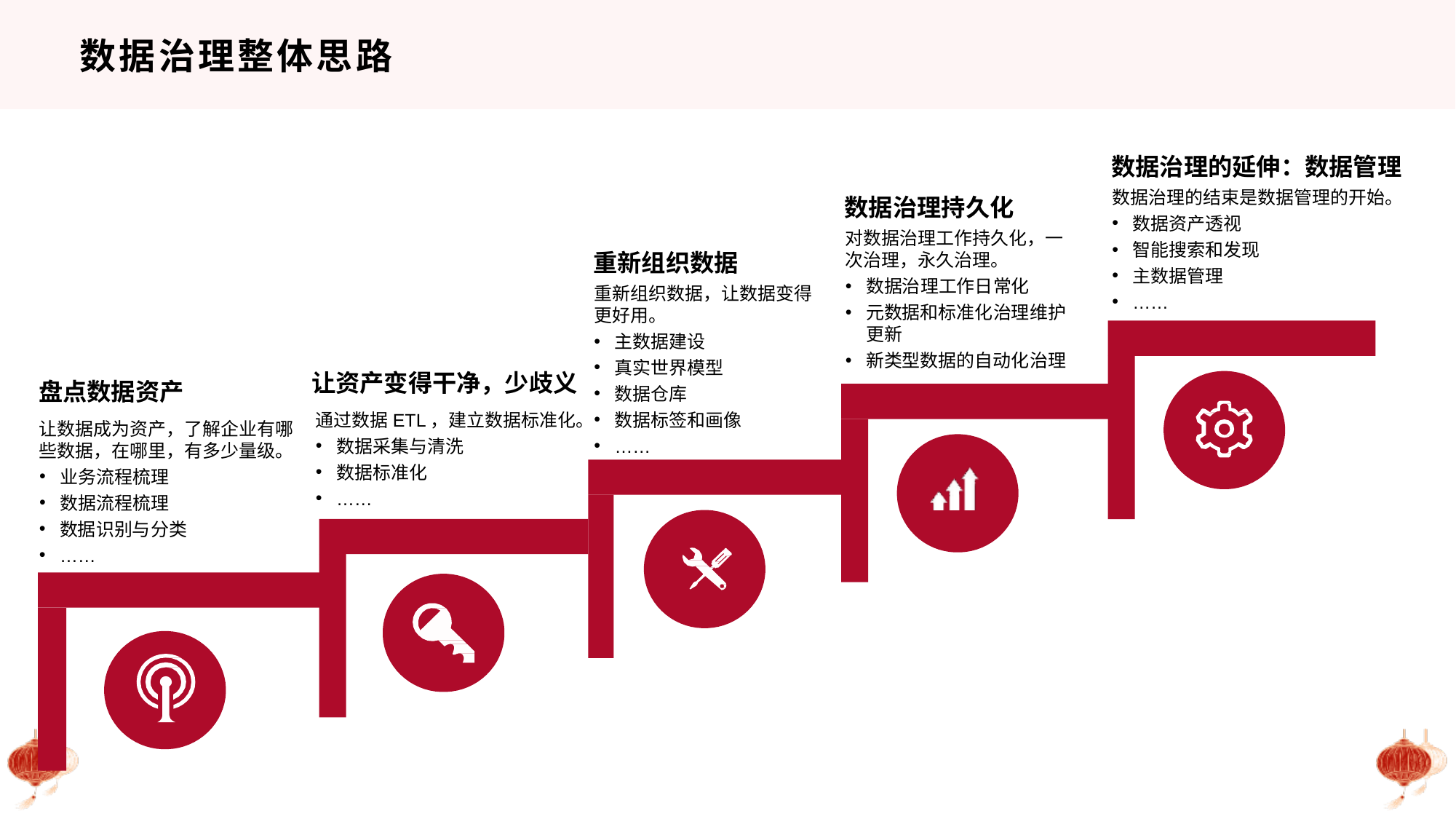

# 数据治理整体思路
数据治理的延伸：数据管理
数据治理的结束是数据管理的开始。
数据治理持久化
对数据治理工作持久化，一 次治理，永久治理。
数据资产透视
智能搜索和发现
主数据管理
……
重新组织数据
重新组织数据，让数据变得 更好用。
数据治理工作日常化
元数据和标准化治理维护
更新
新类型数据的自动化治理

主数据建设
真实世界模型
数据仓库
数据标签和画像
……

让资产变得干净，少歧义

盘点数据资产

通过数据ETL，建立数据标准化。
数据采集与清洗
让数据成为资产，了解企业有哪 些数据，在哪里，有多少量级。

数据标准化
……
业务流程梳理
数据流程梳理

数据识别与分类
……